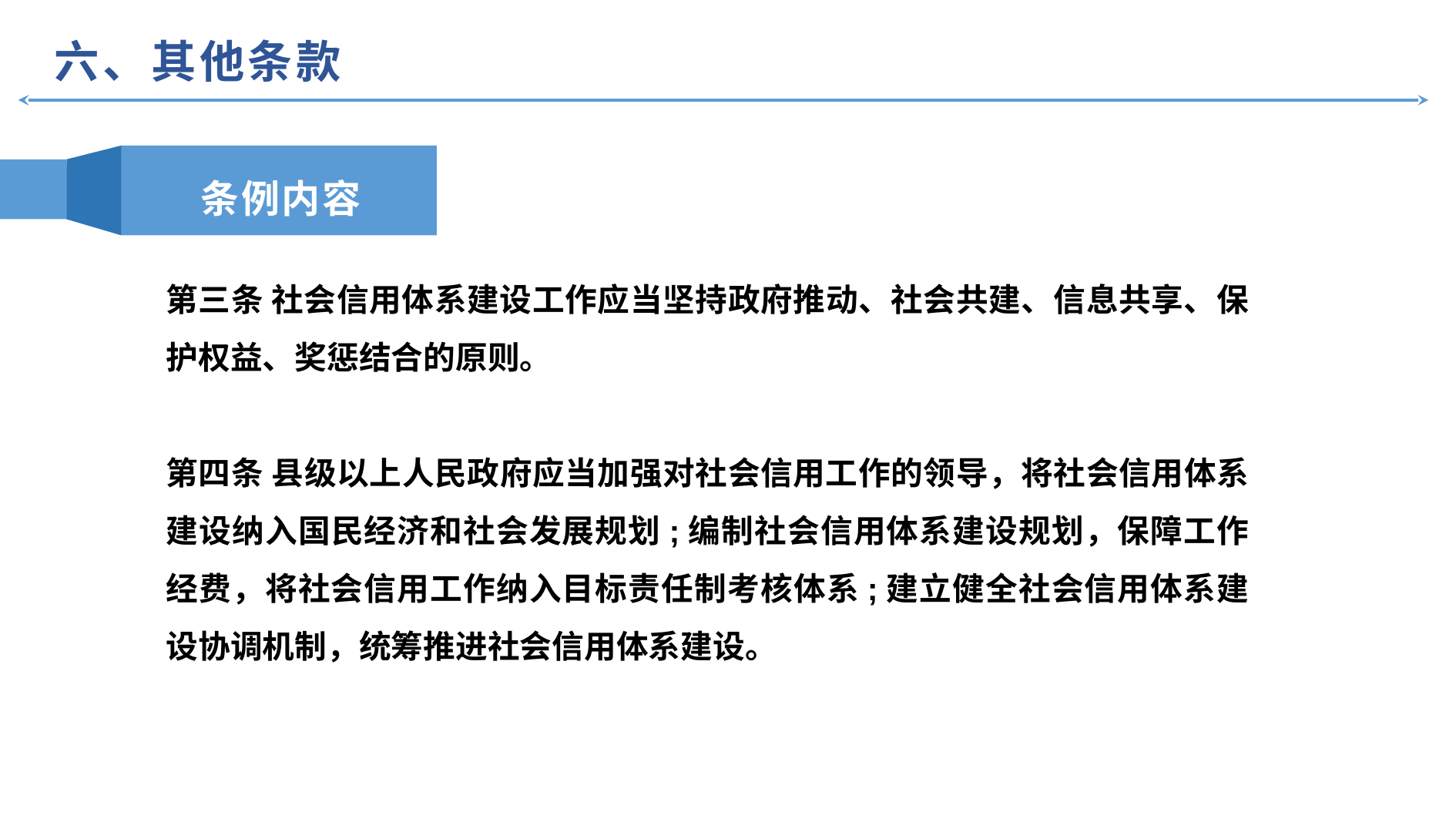

六、其他条款

条例内容
第三条 社会信用体系建设工作应当坚持政府推动、社会共建、信息共享、保护权益、奖惩结合的原则。

第四条 县级以上人民政府应当加强对社会信用工作的领导，将社会信用体系建设纳入国民经济和社会发展规划;编制社会信用体系建设规划，保障工作经费，将社会信用工作纳入目标责任制考核体系;建立健全社会信用体系建设协调机制，统筹推进社会信用体系建设。